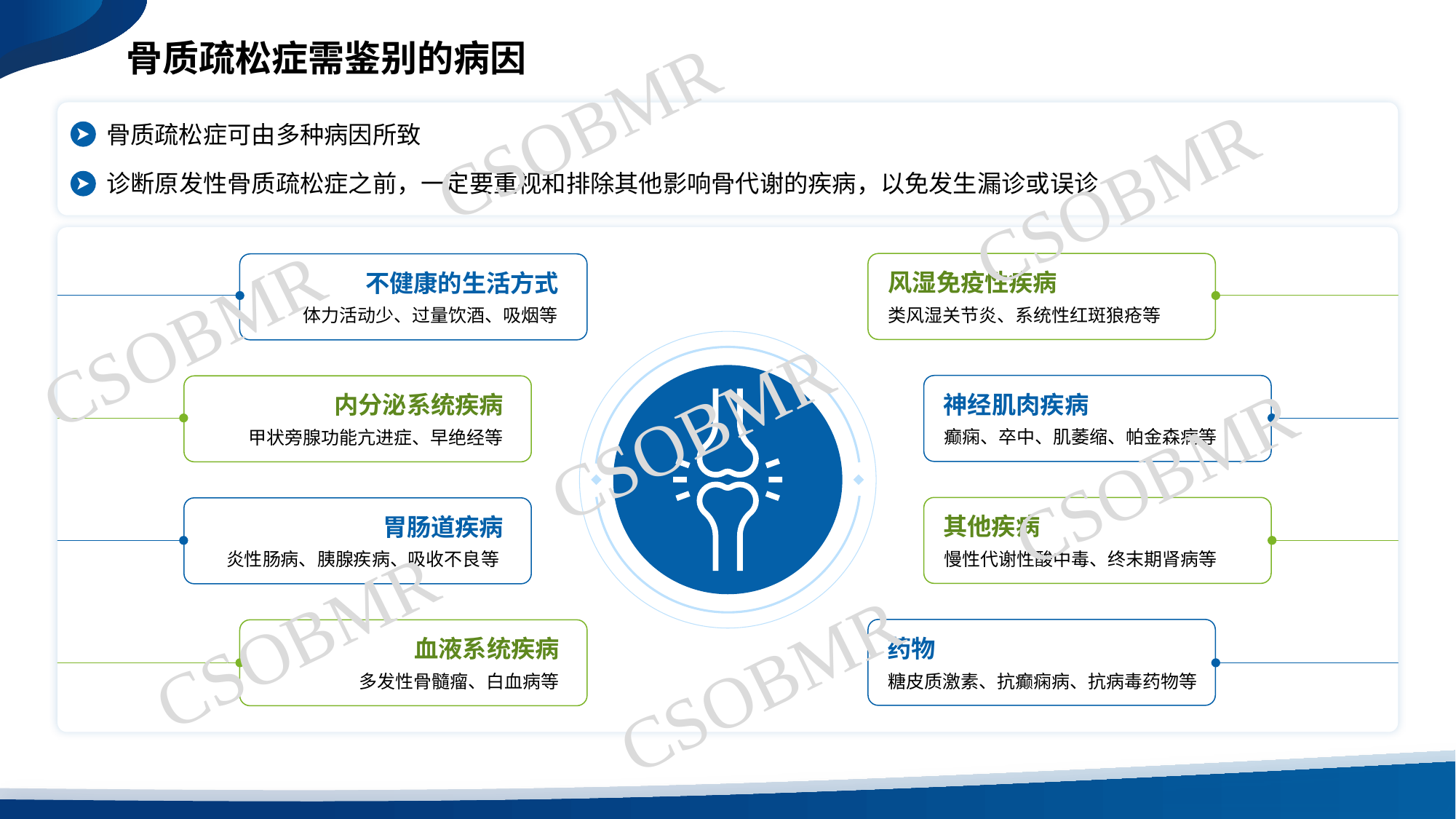

骨质疏松症需鉴别的病因
CSOBMR

骨质疏松症可由多种病因所致

诊断原发性骨质疏松症之前，一定要重视和排除其他影响骨代谢的疾病，以免发生漏诊或误诊

CSOBMR

风湿免疫性疾病
不健康的生活方式
CSOBMR
类风湿关节炎、系统性红斑狼疮等
体力活动少、过量饮酒、吸烟等

CSOBMR
神经肌肉疾病
内分泌系统疾病
癫痫、卒中、肌萎缩、帕金森病等
甲状旁腺功能亢进症、早绝经等
CSOBMR

其他疾病
胃肠道疾病
慢性代谢性酸中毒、终末期肾病等
炎性肠病、胰腺疾病、吸收不良等
CSOBMR

药物
血液系统疾病
CSOBMR
糖皮质激素、抗癫痫病、抗病毒药物等
多发性骨髓瘤、白血病等